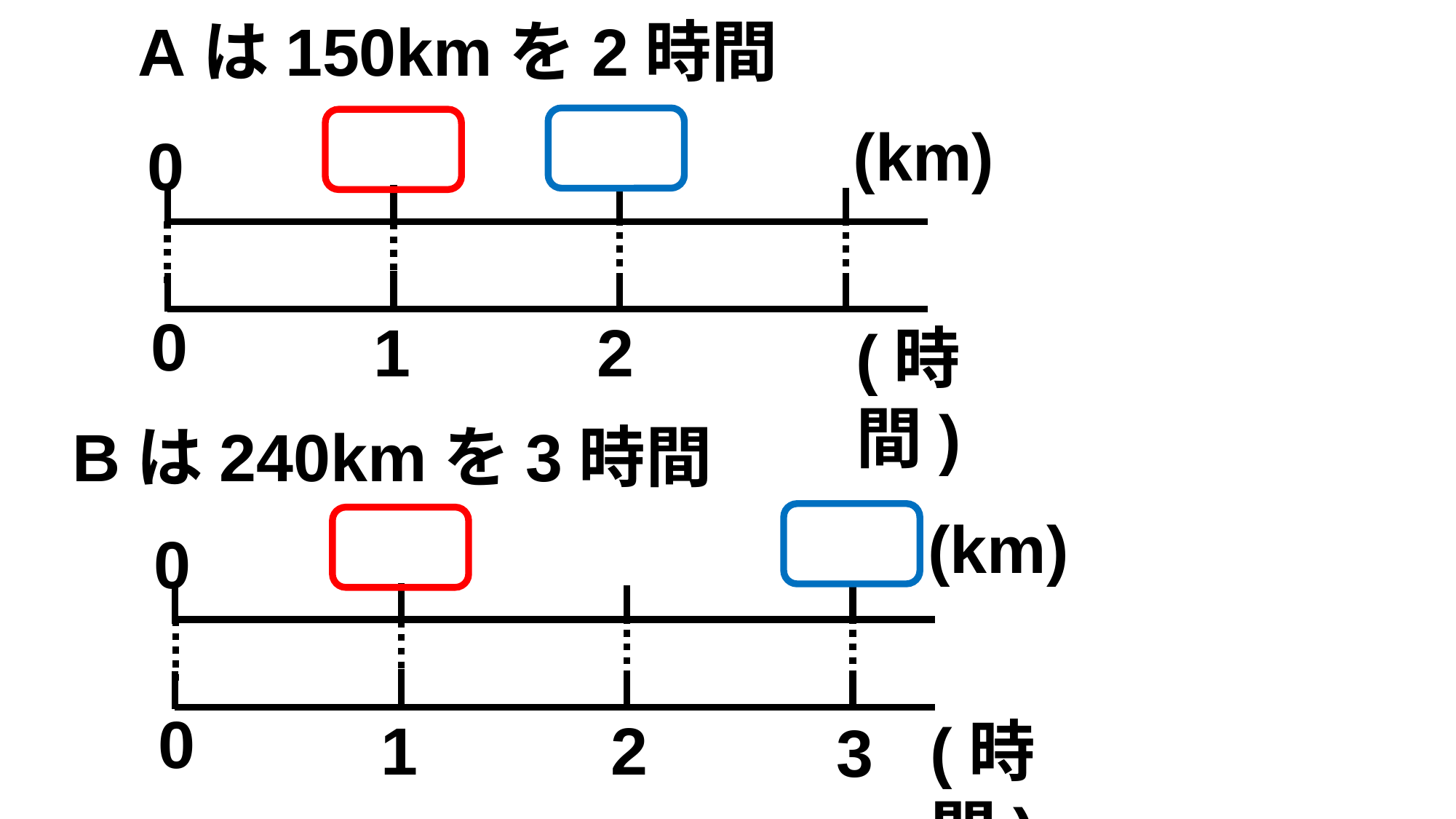

Aは150kmを2時間

(km)

0
0
2
1
(時間)
Bは240kmを3時間
(km)

0
0
1
2
(時間)
3